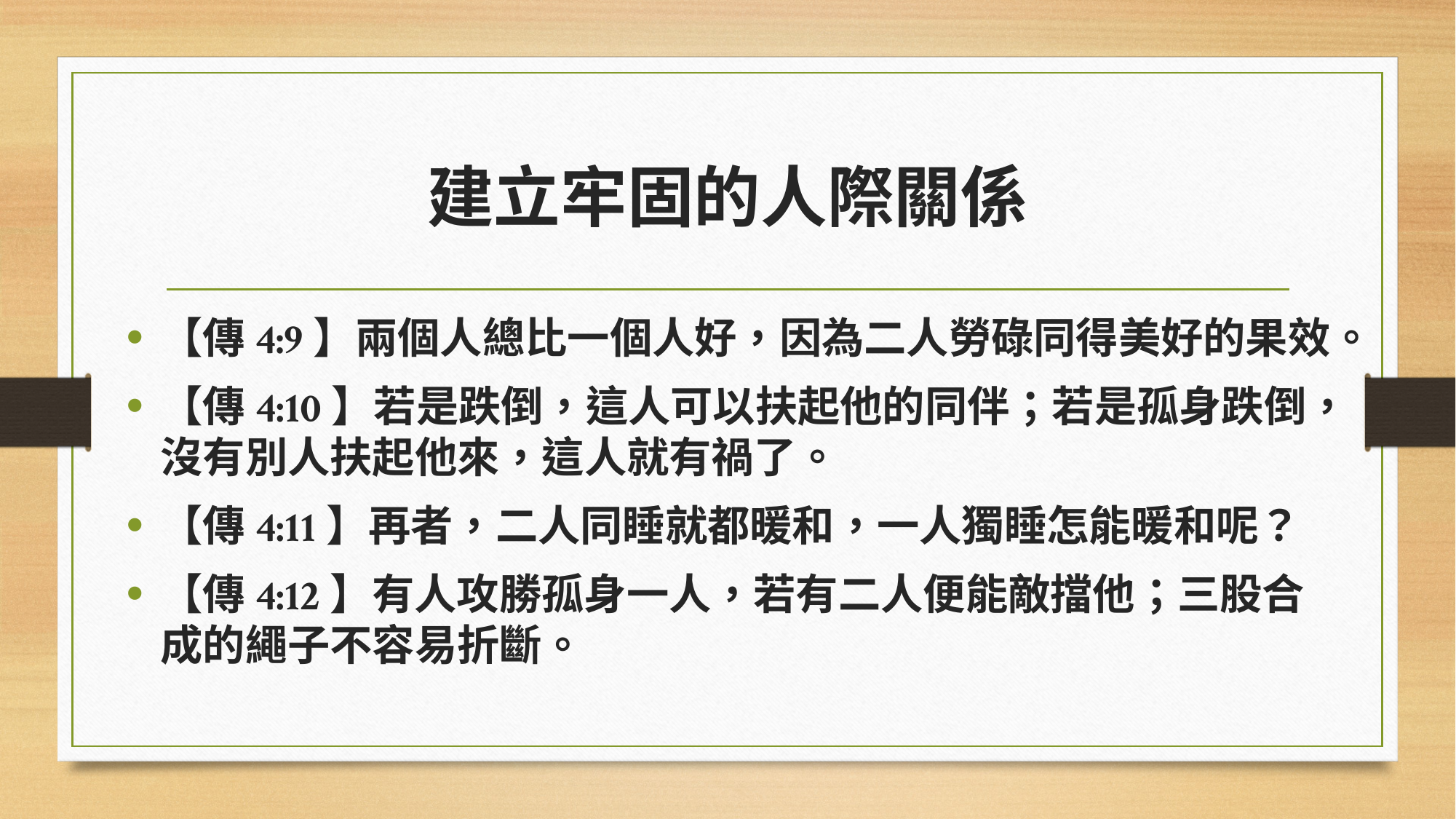

# 建立牢固的人際關係
【傳4:9】兩個人總比一個人好，因為二人勞碌同得美好的果效。
【傳4:10】若是跌倒，這人可以扶起他的同伴；若是孤身跌倒，沒有別人扶起他來，這人就有禍了。
【傳4:11】再者，二人同睡就都暖和，一人獨睡怎能暖和呢？
【傳4:12】有人攻勝孤身一人，若有二人便能敵擋他；三股合成的繩子不容易折斷。